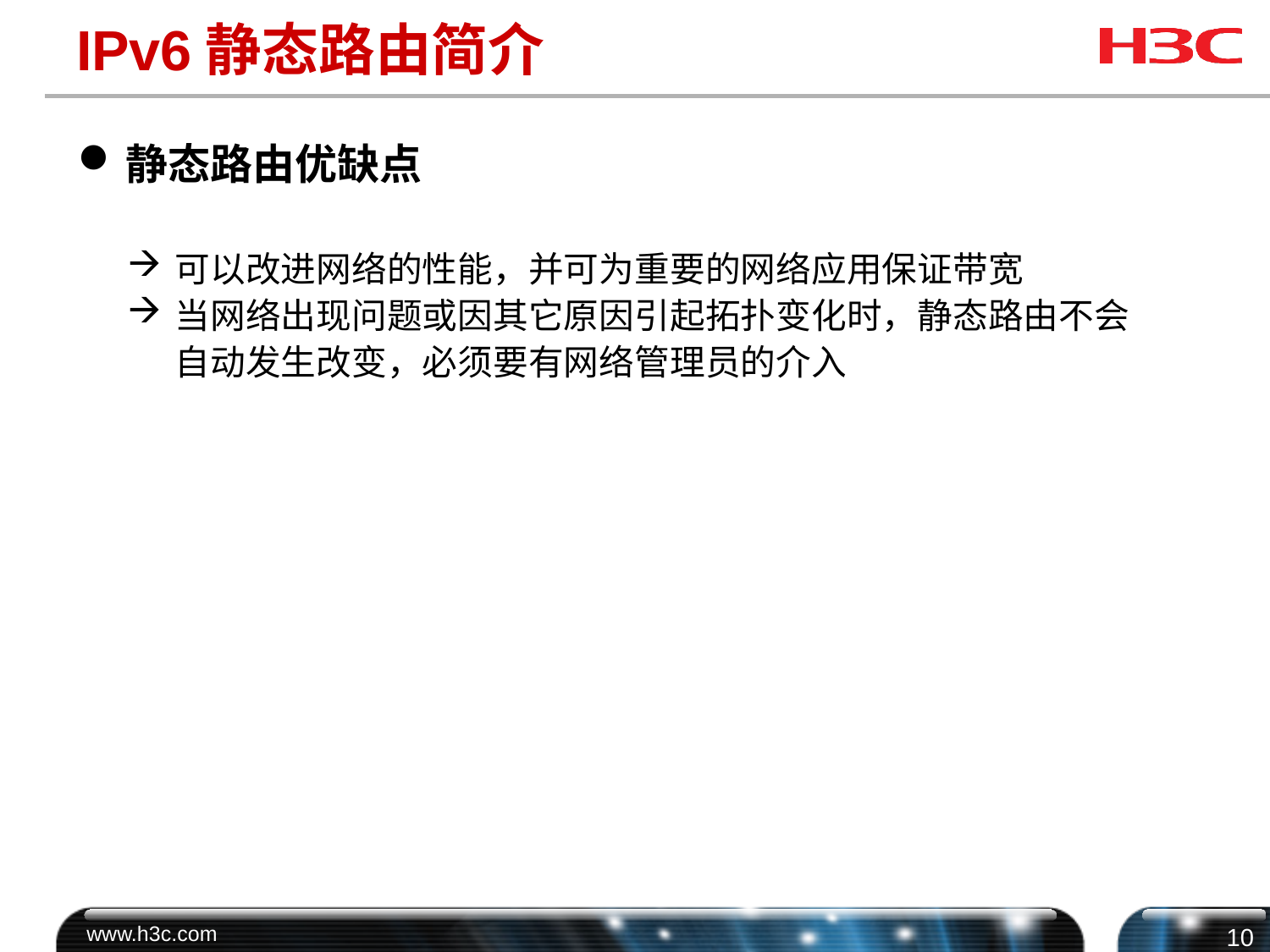

# IPv6静态路由简介
静态路由优缺点
可以改进网络的性能，并可为重要的网络应用保证带宽
当网络出现问题或因其它原因引起拓扑变化时，静态路由不会自动发生改变，必须要有网络管理员的介入